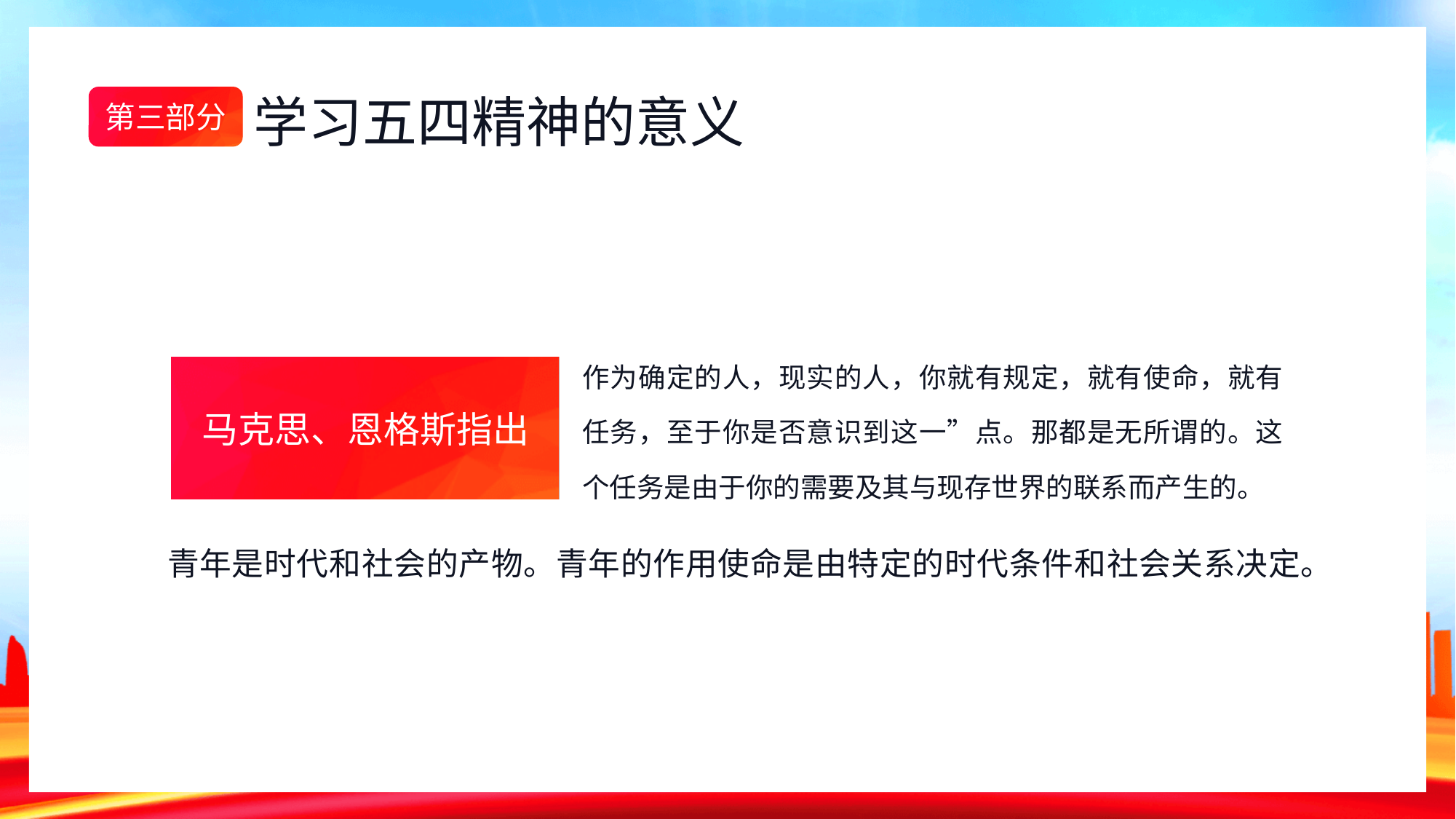

作为确定的人，现实的人，你就有规定，就有使命，就有任务，至于你是否意识到这一”点。那都是无所谓的。这个任务是由于你的需要及其与现存世界的联系而产生的。
马克思、恩格斯指出
青年是时代和社会的产物。青年的作用使命是由特定的时代条件和社会关系决定。